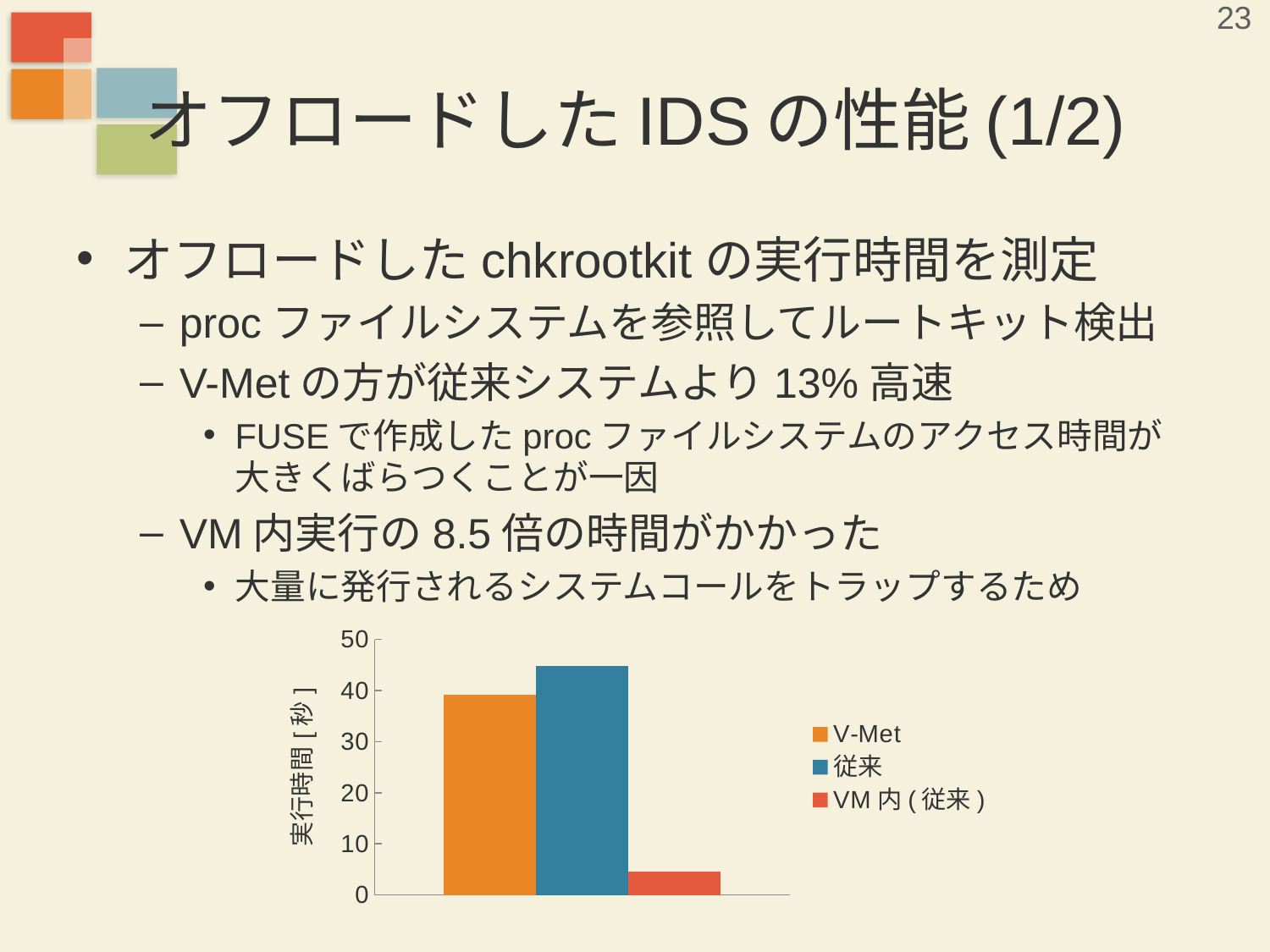

23
# オフロードしたIDSの性能(1/2)
オフロードしたchkrootkitの実行時間を測定
procファイルシステムを参照してルートキット検出
V-Metの方が従来システムより13%高速
FUSEで作成したprocファイルシステムのアクセス時間が大きくばらつくことが一因
VM内実行の8.5倍の時間がかかった
大量に発行されるシステムコールをトラップするため

### Chart

| Category | V-Met | 従来 | VM内(従来) |
|---|---|---|---|